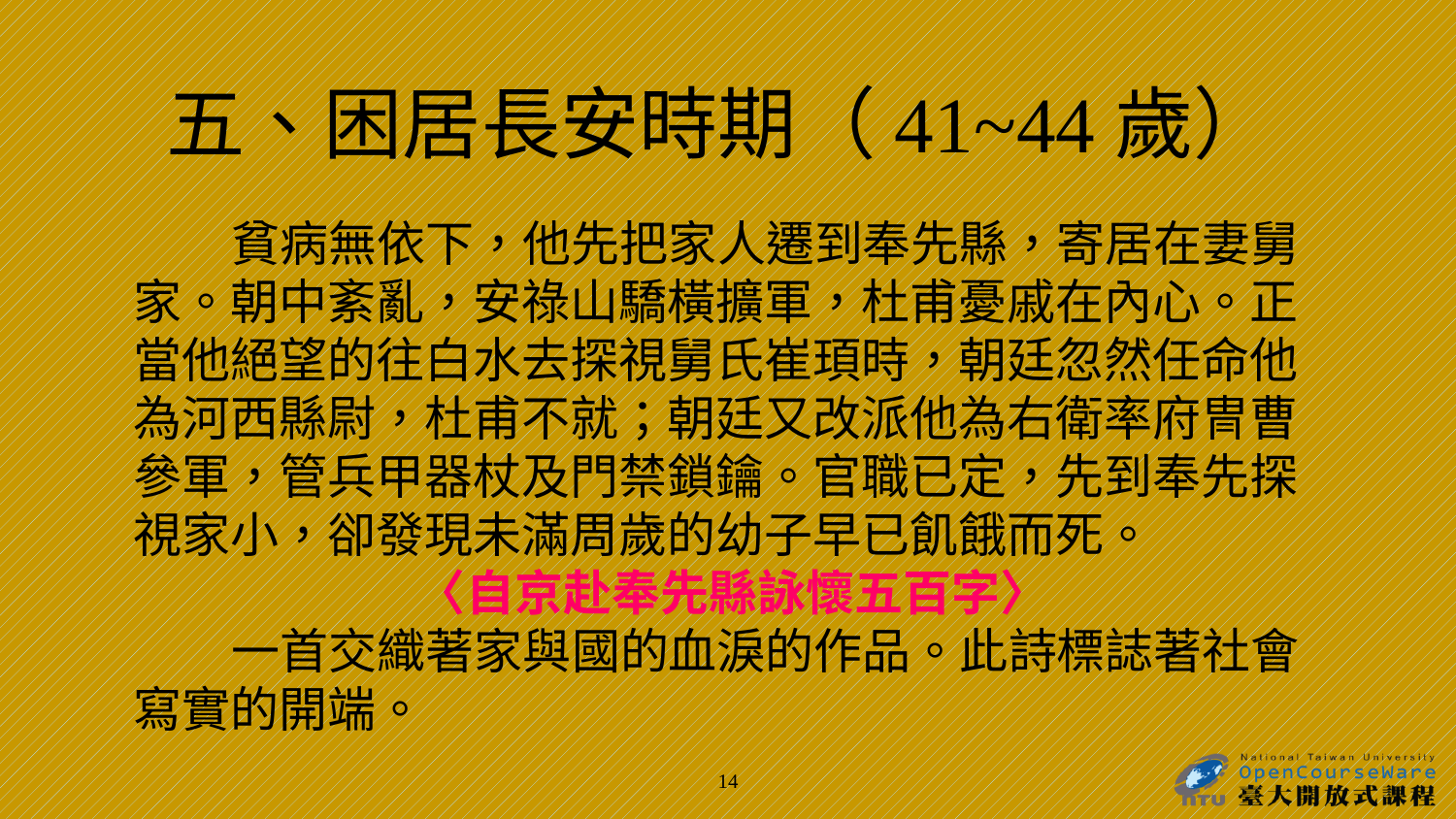

五、困居長安時期（41~44歲）
        貧病無依下，他先把家人遷到奉先縣，寄居在妻舅家。朝中紊亂，安祿山驕橫擴軍，杜甫憂戚在內心。正當他絕望的往白水去探視舅氏崔頊時，朝廷忽然任命他為河西縣尉，杜甫不就；朝廷又改派他為右衛率府冑曹參軍，管兵甲器杖及門禁鎖鑰。官職已定，先到奉先探視家小，卻發現未滿周歲的幼子早已飢餓而死。
〈自京赴奉先縣詠懷五百字〉
        一首交織著家與國的血淚的作品。此詩標誌著社會寫實的開端。
14